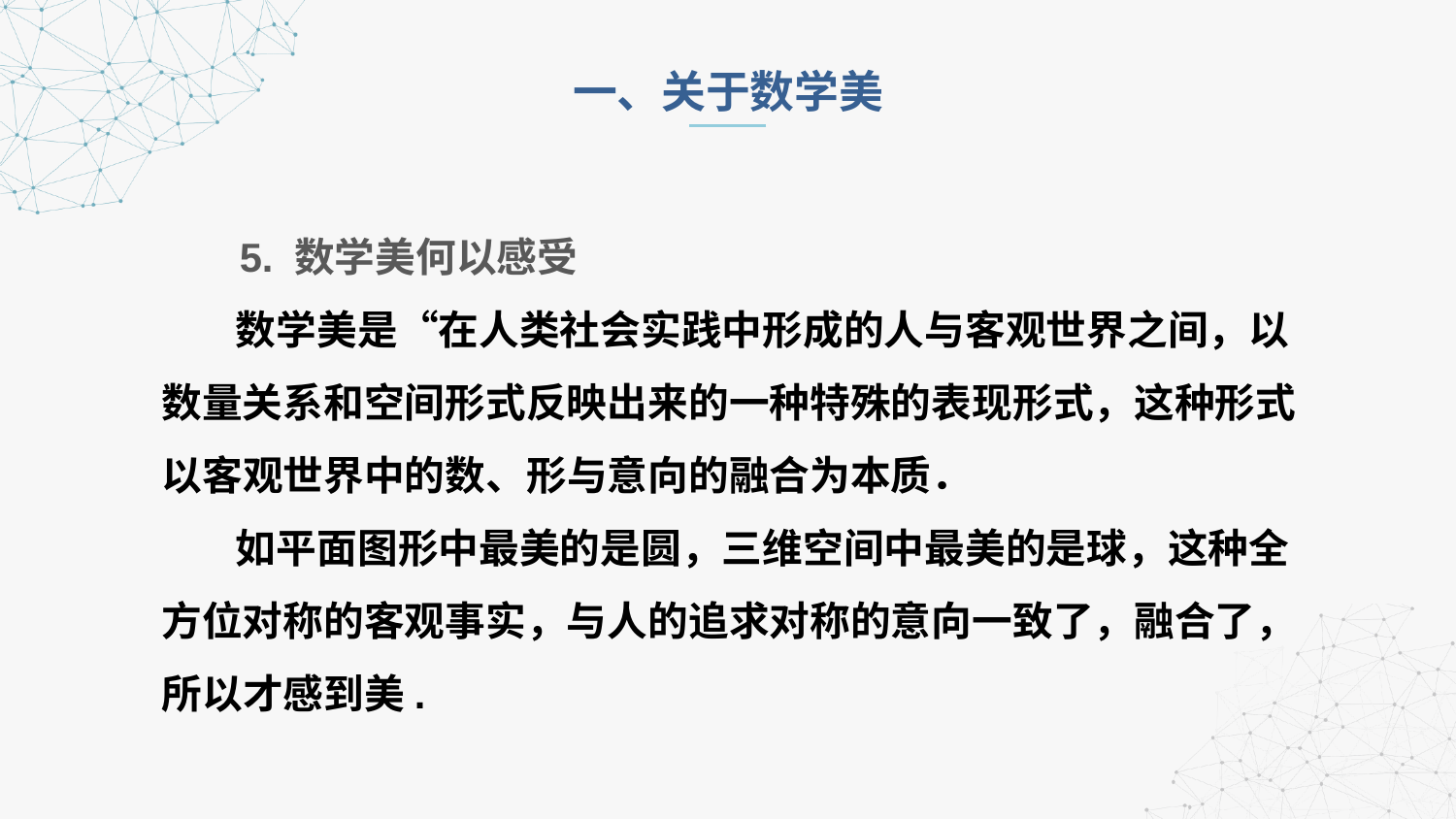

一、关于数学美
       5. 数学美何以感受
       数学美是“在人类社会实践中形成的人与客观世界之间，以数量关系和空间形式反映出来的一种特殊的表现形式，这种形式以客观世界中的数、形与意向的融合为本质．
       如平面图形中最美的是圆，三维空间中最美的是球，这种全方位对称的客观事实，与人的追求对称的意向一致了，融合了，所以才感到美.